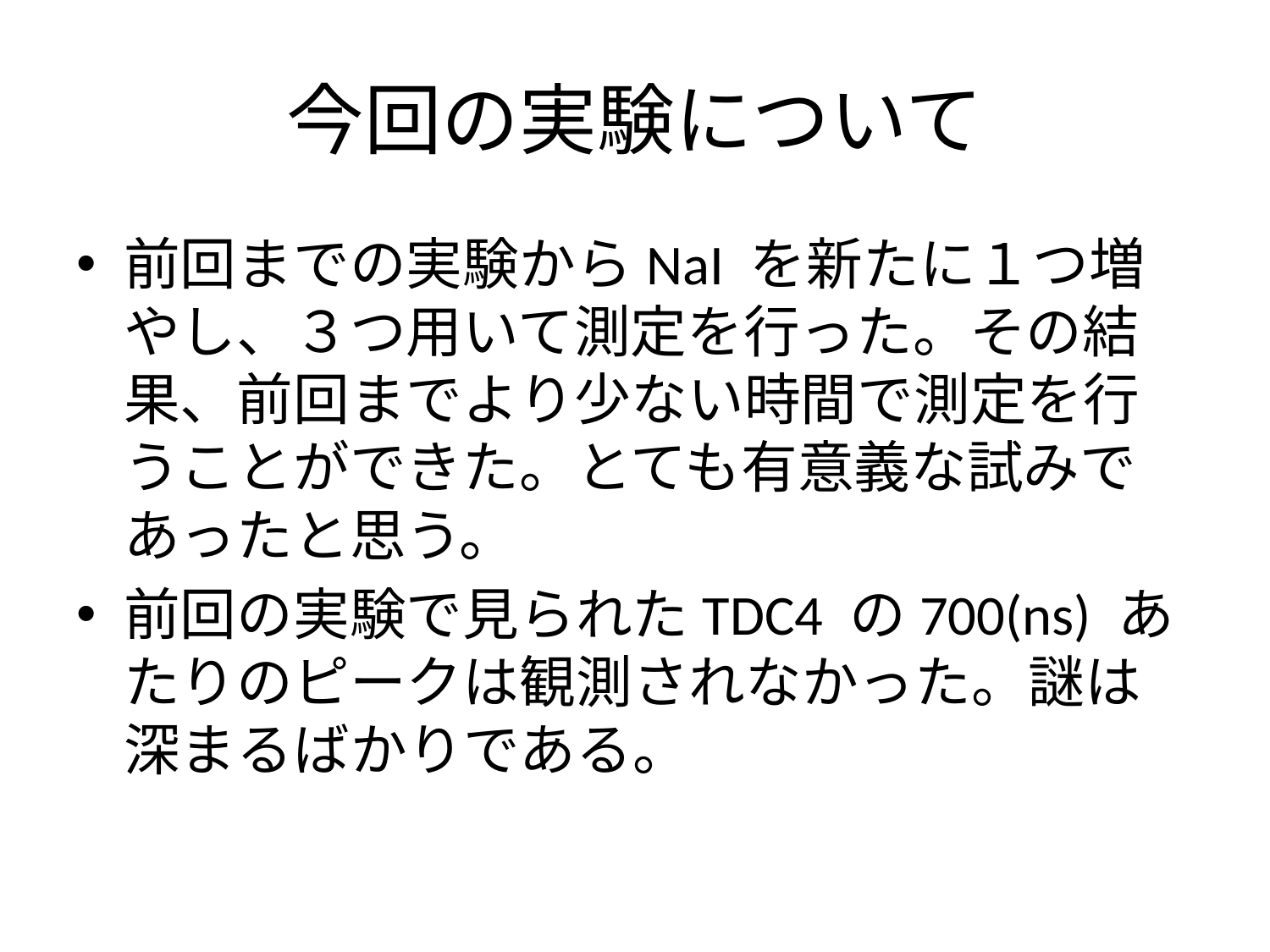

# 今回の実験について
前回までの実験からNaI を新たに１つ増やし、３つ用いて測定を行った。その結果、前回までより少ない時間で測定を行うことができた。とても有意義な試みであったと思う。
前回の実験で見られたTDC4 の700(ns) あたりのピークは観測されなかった。謎は深まるばかりである。